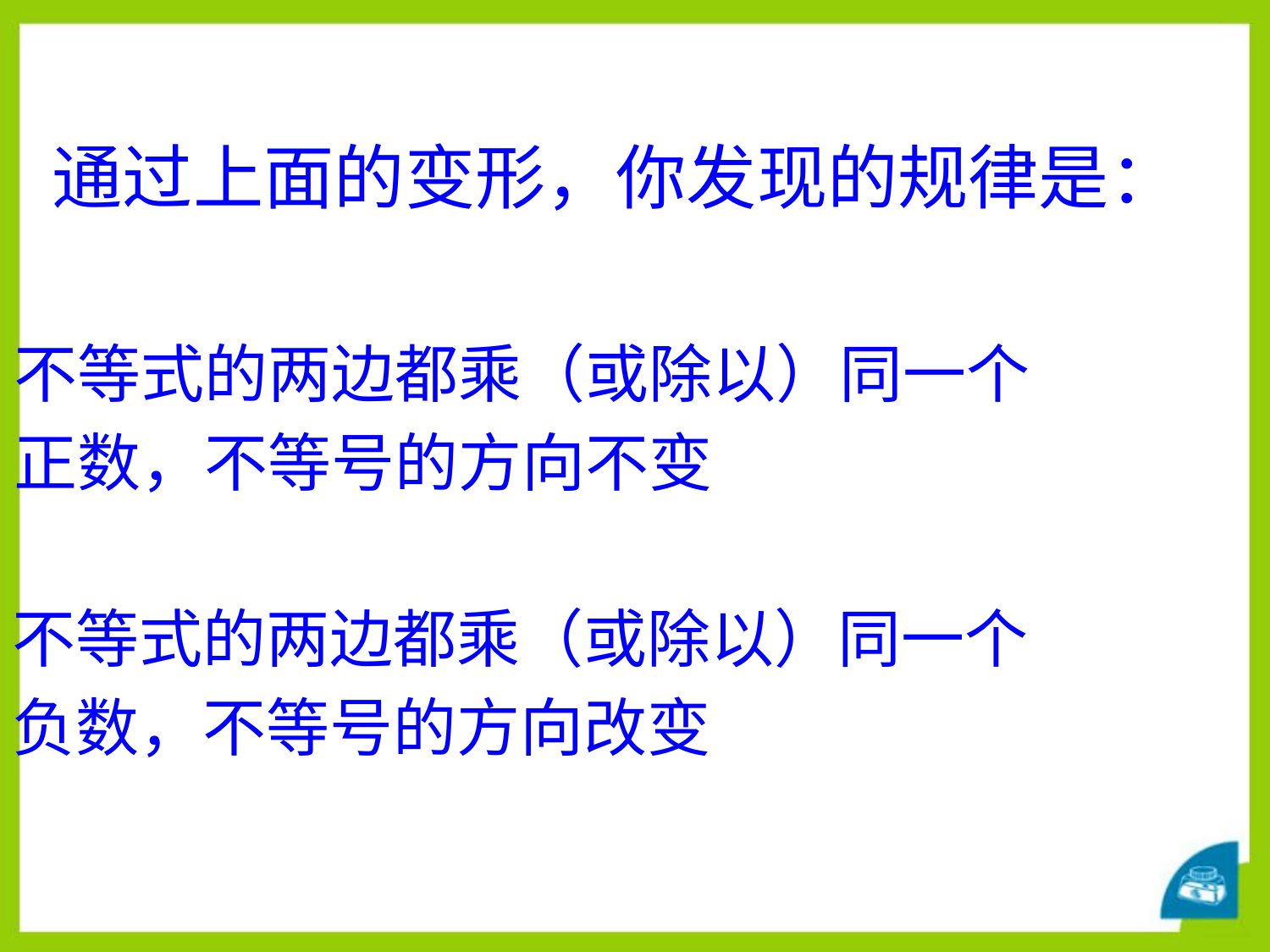

通过上面的变形，你发现的规律是：
不等式的两边都乘（或除以）同一个
正数，不等号的方向不变
不等式的两边都乘（或除以）同一个
负数，不等号的方向改变